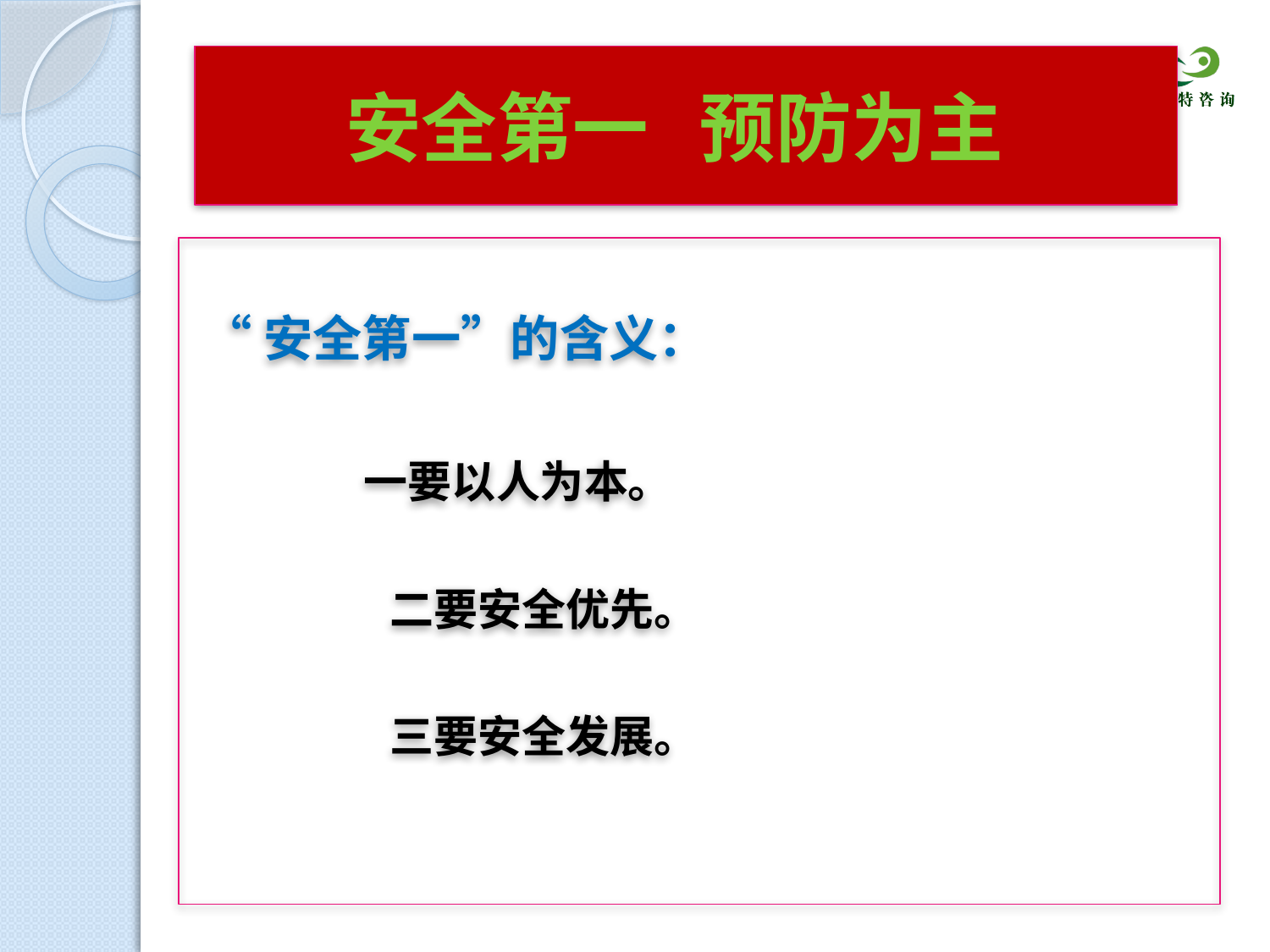

# 安全第一   预防为主

“安全第一”的含义：
　          一要以人为本。
　　          二要安全优先。
　　          三要安全发展。